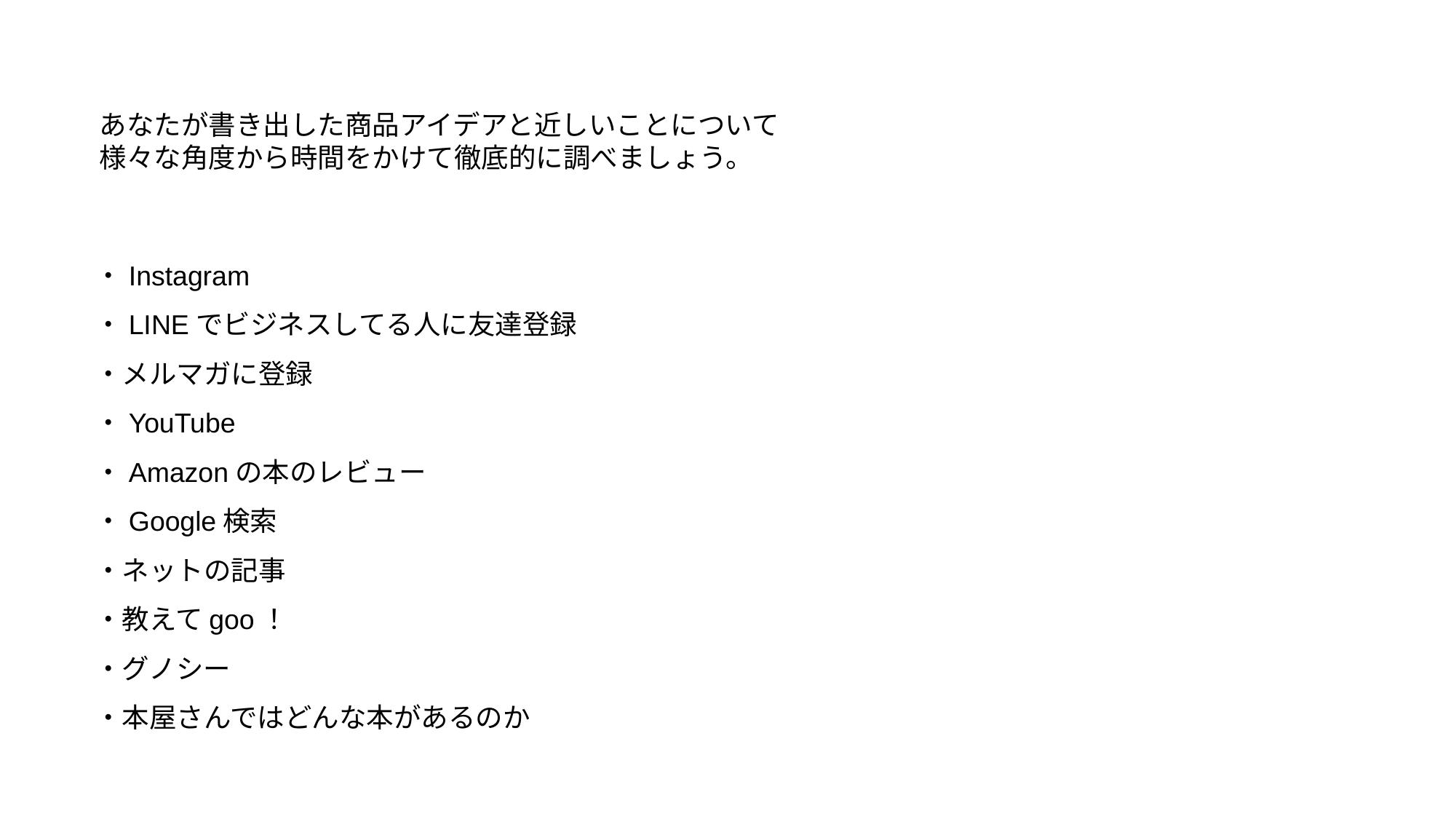

あなたが書き出した商品アイデアと近しいことについて
様々な角度から時間をかけて徹底的に調べましょう。
・Instagram
・LINEでビジネスしてる人に友達登録
・メルマガに登録
・YouTube
・Amazonの本のレビュー
・Google検索
・ネットの記事
・教えてgoo！
・グノシー
・本屋さんではどんな本があるのか